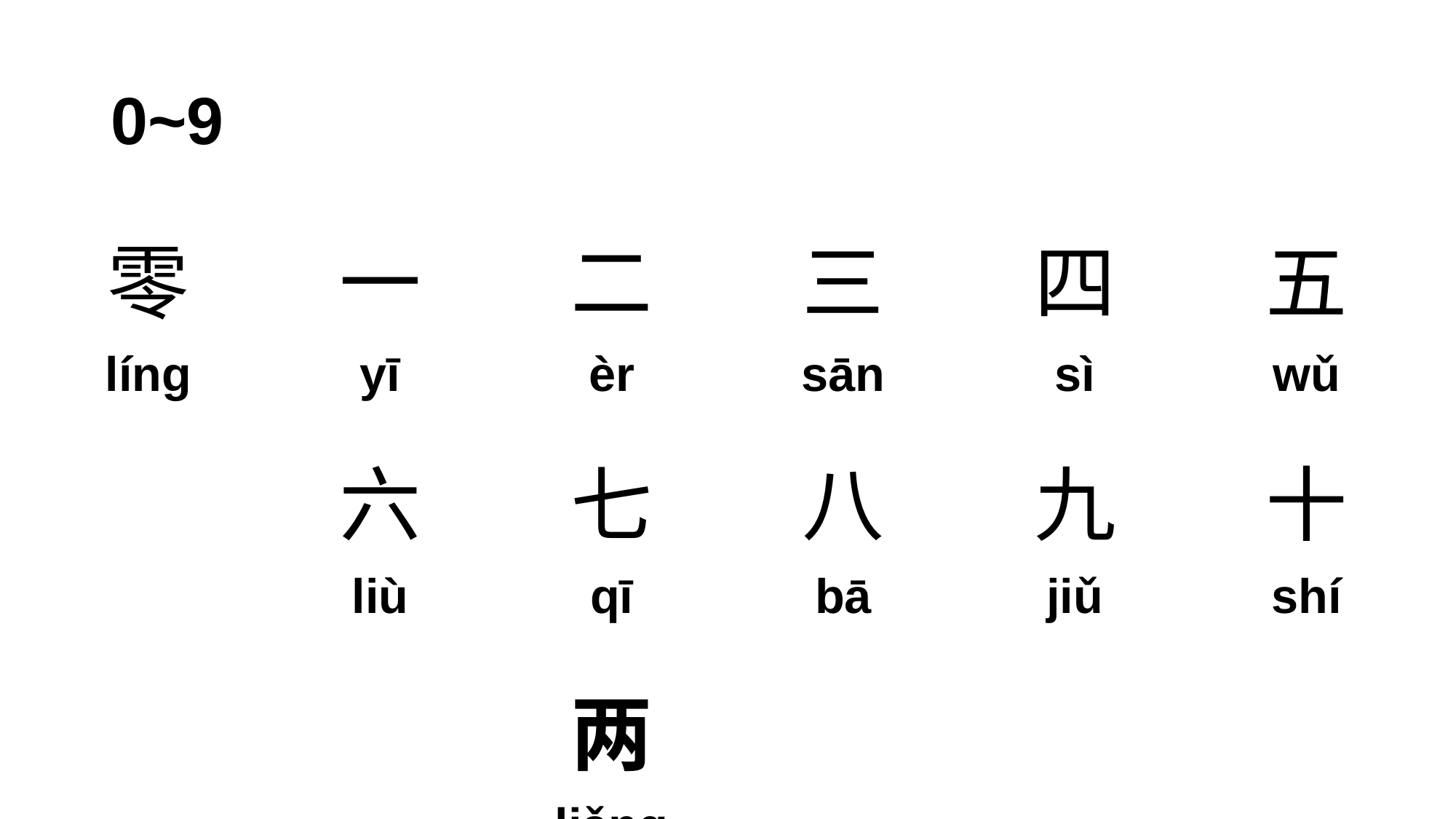

# 0~9
| 零 | 一 | 二 | 三 | 四 | 五 |
| --- | --- | --- | --- | --- | --- |
| líng | yī | èr | sān | sì | wǔ |
|  | 六 | 七 | 八 | 九 | 十 |
|  | liù | qī | bā | jiǔ | shí |
|  |  | 两 |  |  |  |
|  |  | liǎng |  |  |  |